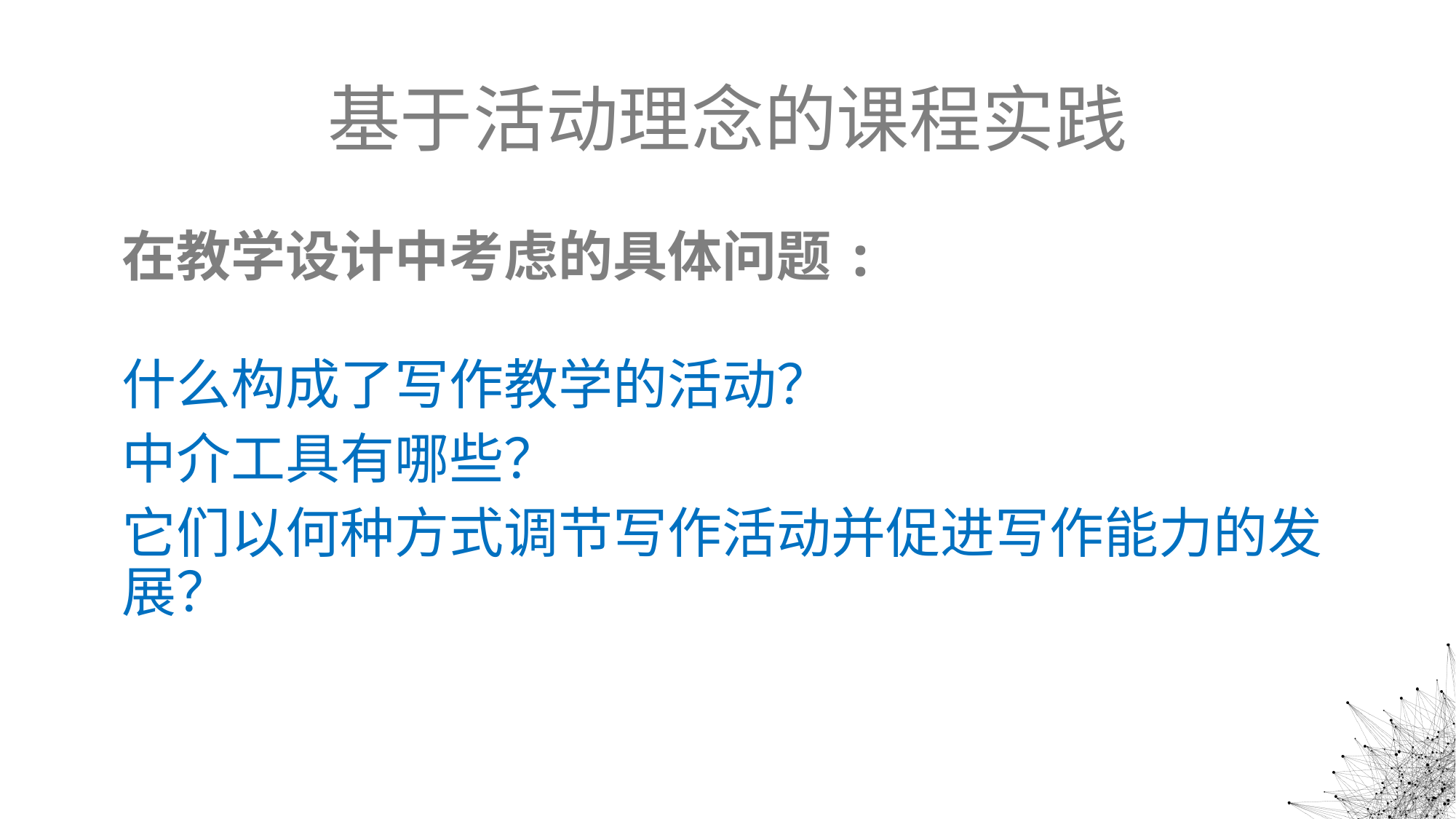

# 基于活动理念的课程实践
在教学设计中考虑的具体问题:

什么构成了写作教学的活动？
中介工具有哪些？
它们以何种方式调节写作活动并促进写作能力的发展？